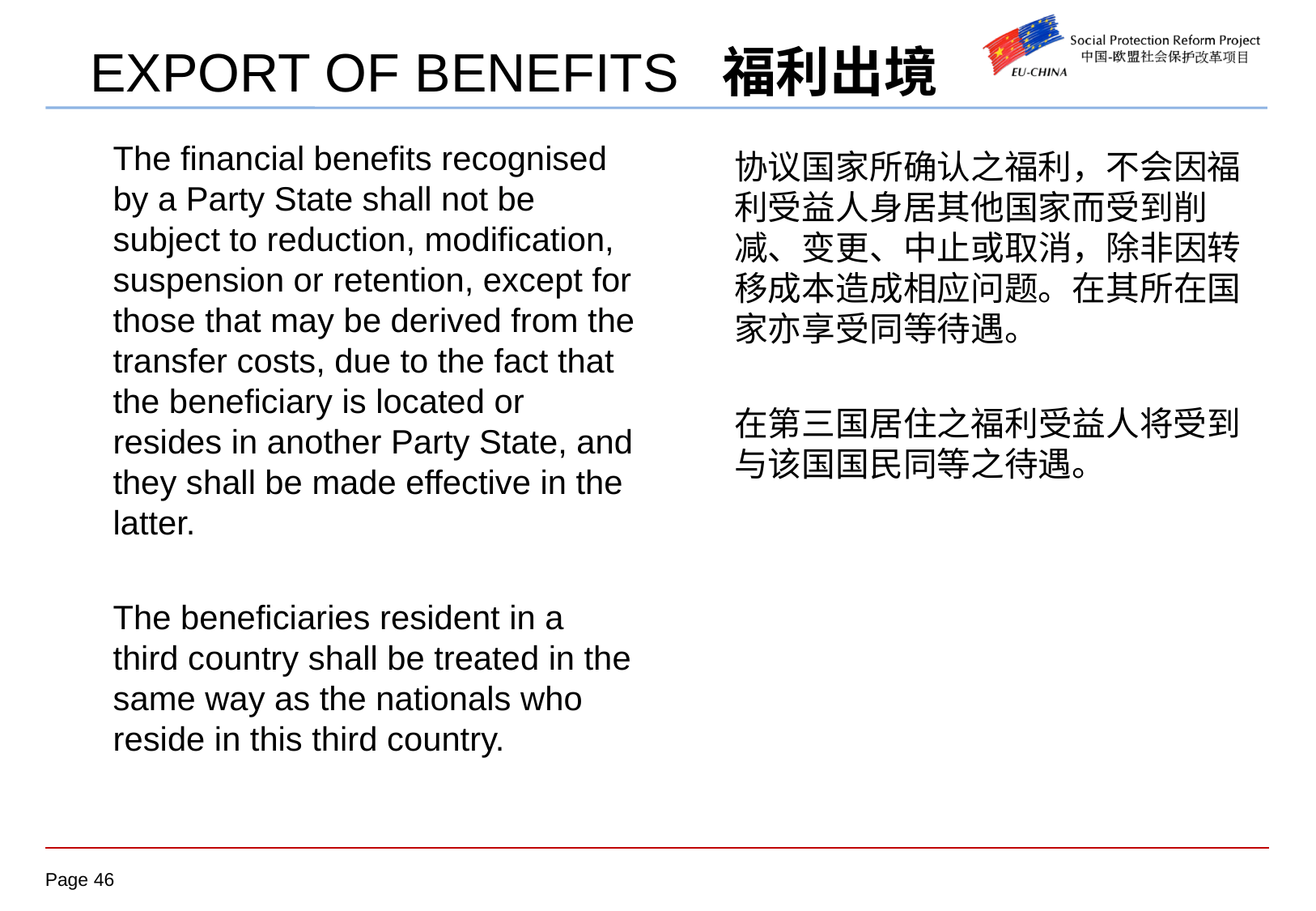

# EXPORT OF BENEFITS  福利出境
	The financial benefits recognised by a Party State shall not be subject to reduction, modification, suspension or retention, except for those that may be derived from the transfer costs, due to the fact that the beneficiary is located or resides in another Party State, and they shall be made effective in the latter.

	The beneficiaries resident in a third country shall be treated in the same way as the nationals who reside in this third country.

	协议国家所确认之福利，不会因福利受益人身居其他国家而受到削减、变更、中止或取消，除非因转移成本造成相应问题。在其所在国家亦享受同等待遇。

	在第三国居住之福利受益人将受到与该国国民同等之待遇。